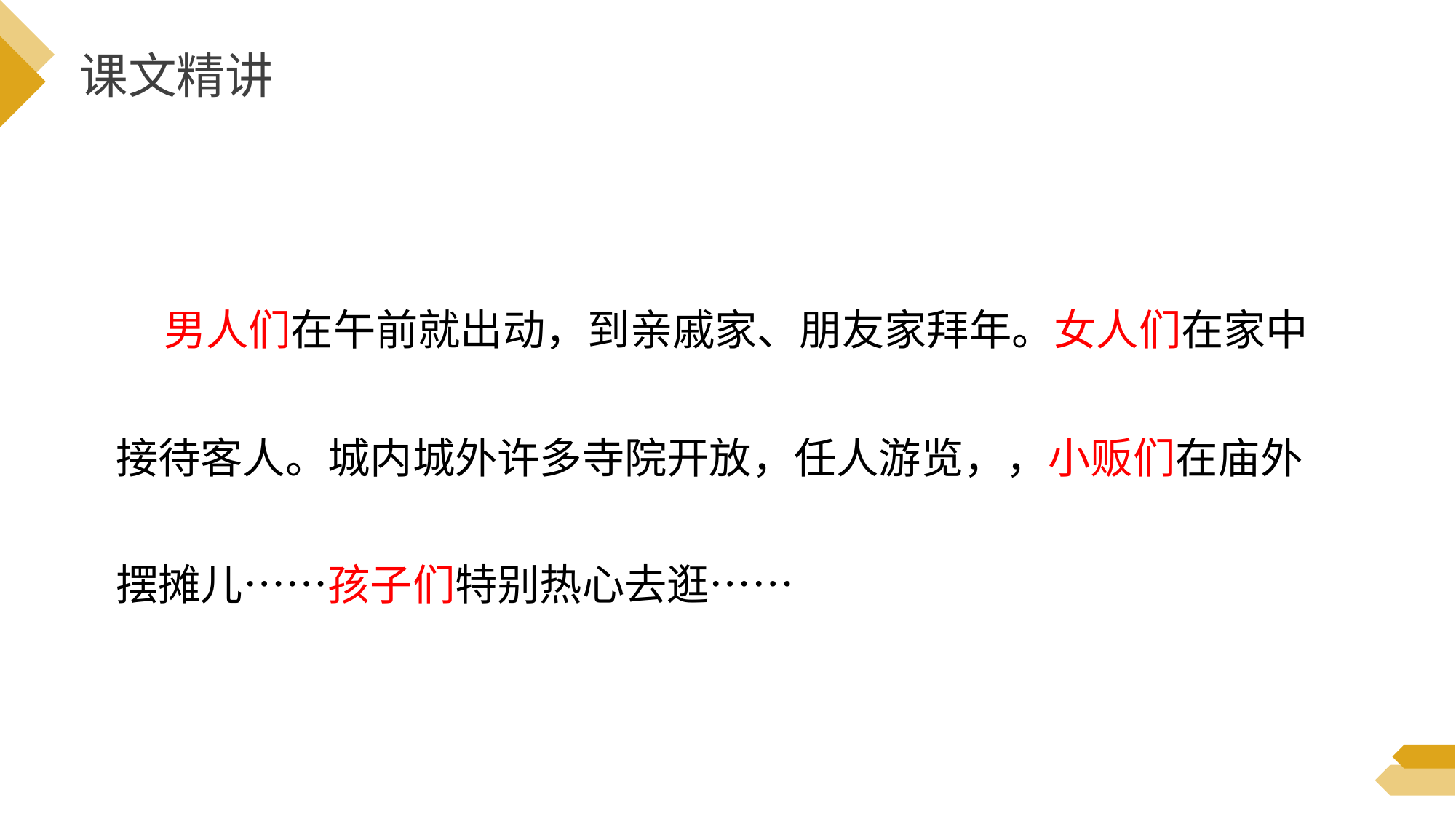

课文精讲
    男人们在午前就出动，到亲戚家、朋友家拜年。女人们在家中接待客人。城内城外许多寺院开放，任人游览，，小贩们在庙外摆摊儿……孩子们特别热心去逛……